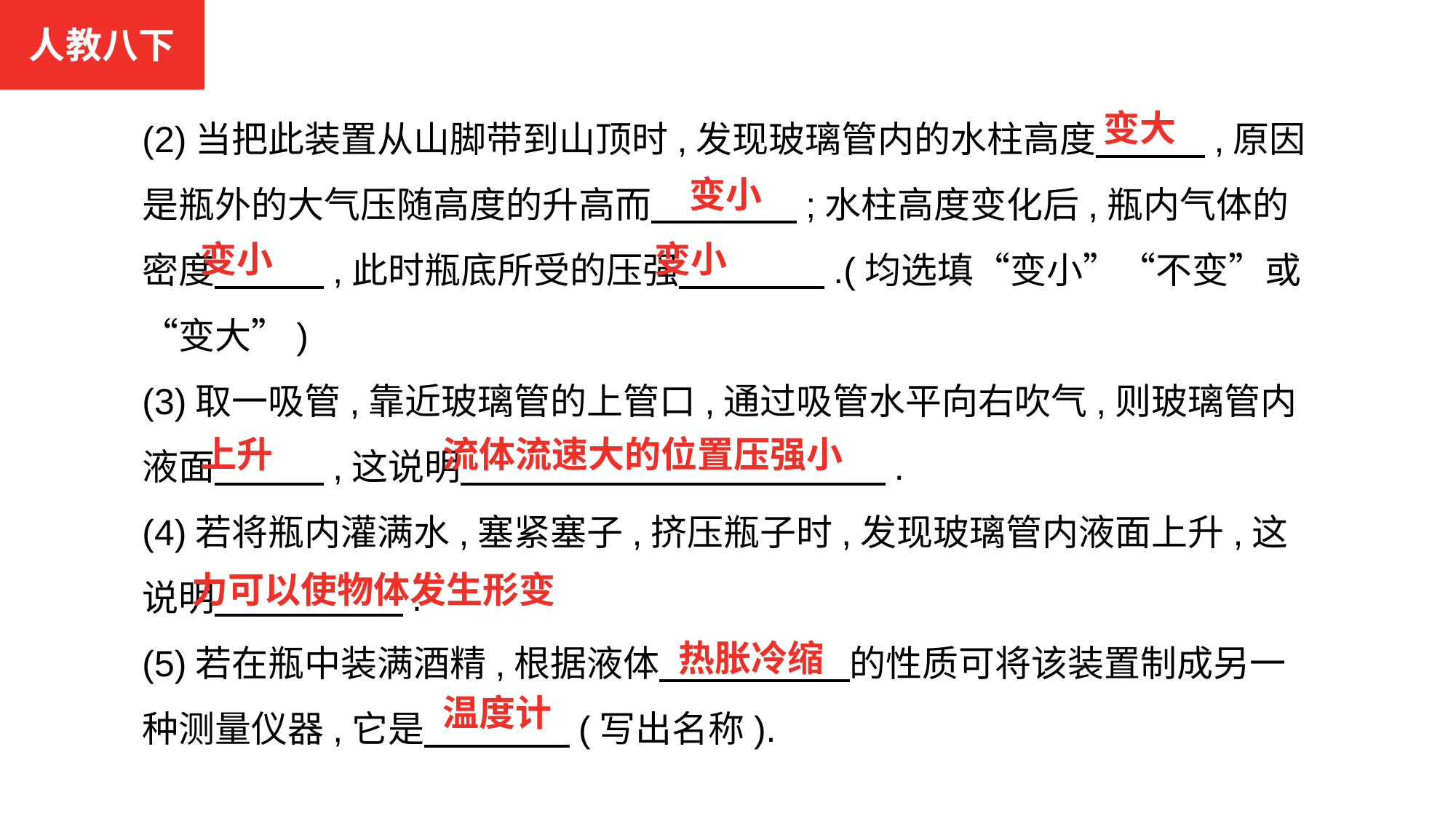

人教八下
(2)当把此装置从山脚带到山顶时,发现玻璃管内的水柱高度　　　,原因是瓶外的大气压随高度的升高而　　　　;水柱高度变化后,瓶内气体的密度　　　,此时瓶底所受的压强　　　　.(均选填“变小”“不变”或“变大”)
(3)取一吸管,靠近玻璃管的上管口,通过吸管水平向右吹气,则玻璃管内液面　　　,这说明　　　　　　　　　　　   .
(4)若将瓶内灌满水,塞紧塞子,挤压瓶子时,发现玻璃管内液面上升,这说明                       .
(5)若在瓶中装满酒精,根据液体　　　　　 的性质可将该装置制成另一种测量仪器,它是　　　　(写出名称).
 变大
 变小
 变小
 变小
 上升
 流体流速大的位置压强小
 力可以使物体发生形变
 热胀冷缩
 温度计